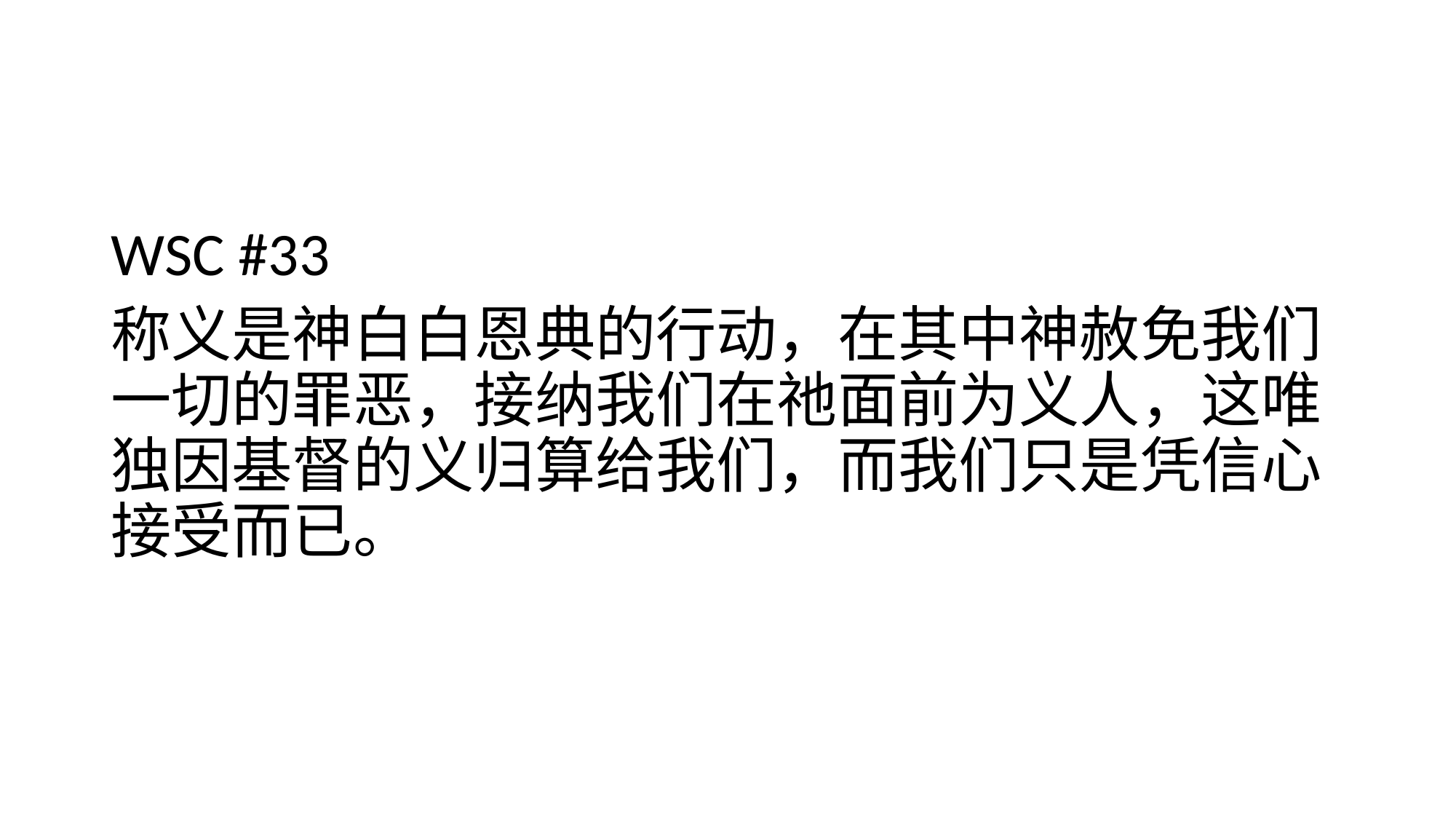

#
WSC #33
称义是神白白恩典的行动，在其中神赦免我们一切的罪恶，接纳我们在祂面前为义人，这唯独因基督的义归算给我们，而我们只是凭信心接受而已。